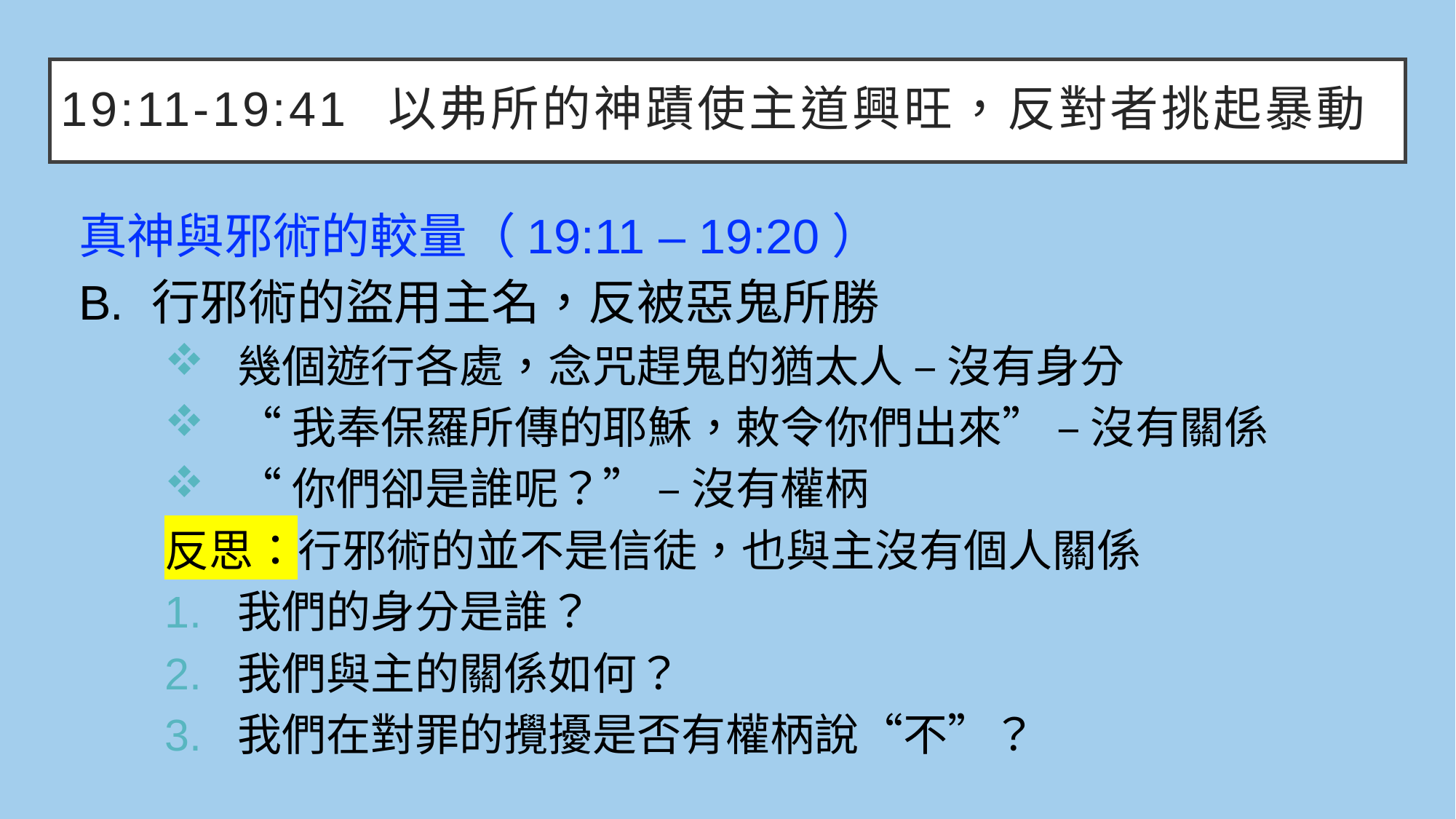

# 19:11-19:41	以弗所的神蹟使主道興旺，反對者挑起暴動
真神與邪術的較量（19:11 – 19:20）
行邪術的盜用主名，反被惡鬼所勝
幾個遊行各處，念咒趕鬼的猶太人 – 沒有身分
“我奉保羅所傳的耶穌，敕令你們出來” – 沒有關係
“你們卻是誰呢？” – 沒有權柄
反思：行邪術的並不是信徒，也與主沒有個人關係
我們的身分是誰？
我們與主的關係如何？
我們在對罪的攪擾是否有權柄說“不”？